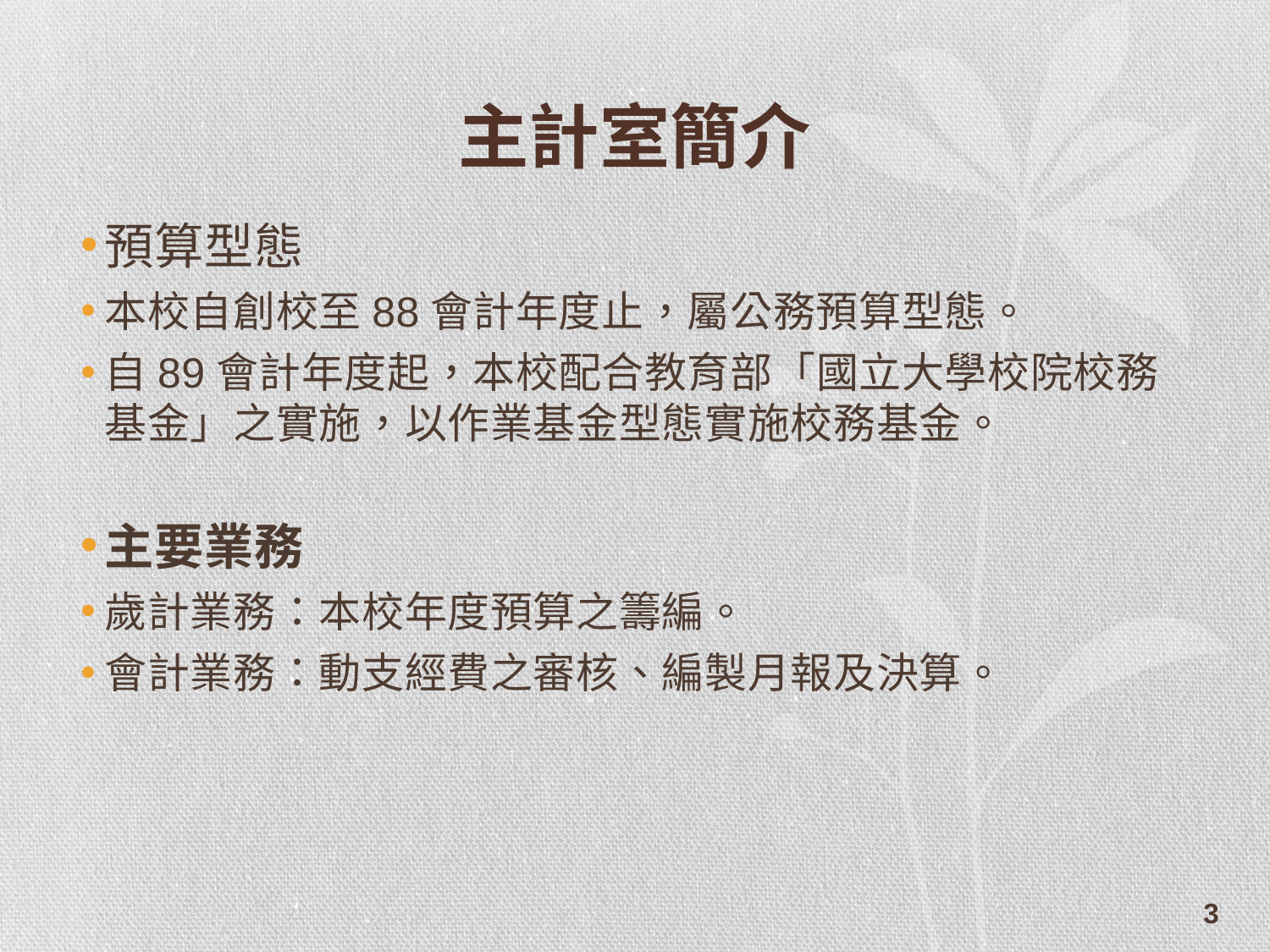

# 主計室簡介
預算型態
本校自創校至88會計年度止，屬公務預算型態。
自89會計年度起，本校配合教育部「國立大學校院校務基金」之實施，以作業基金型態實施校務基金。

主要業務
歲計業務：本校年度預算之籌編。
會計業務：動支經費之審核、編製月報及決算。

3